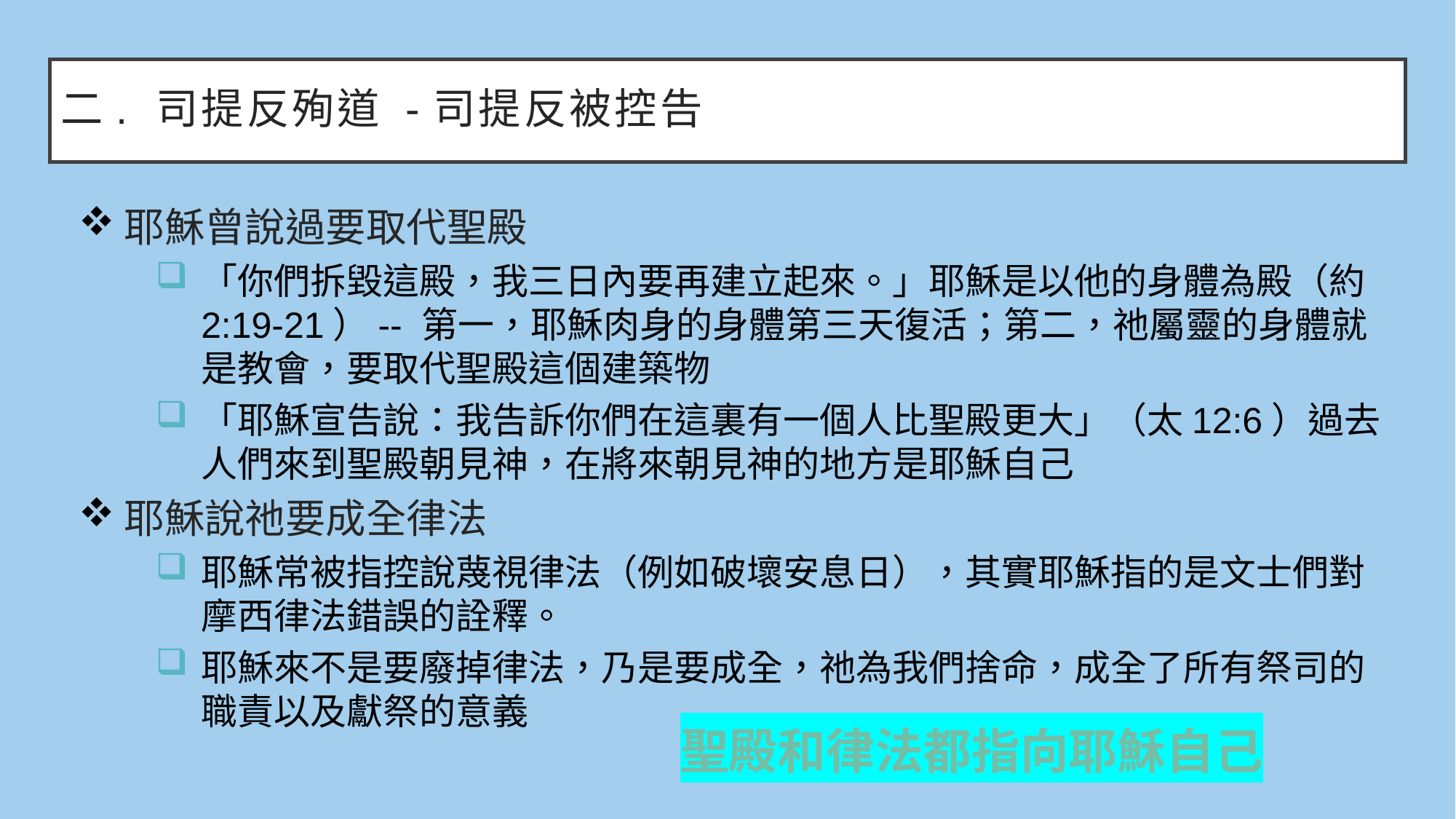

# 二. 司提反殉道 -司提反被控告
耶穌曾說過要取代聖殿
「你們拆毀這殿，我三日內要再建立起來。」耶穌是以他的身體為殿（約2:19-21）-- 第一，耶穌肉身的身體第三天復活；第二，祂屬靈的身體就是教會，要取代聖殿這個建築物
「耶穌宣告說：我告訴你們在這裏有一個人比聖殿更大」（太12:6）過去人們來到聖殿朝見神，在將來朝見神的地方是耶穌自己
耶穌說祂要成全律法
耶穌常被指控說蔑視律法（例如破壞安息日），其實耶穌指的是文士們對摩西律法錯誤的詮釋。
耶穌來不是要廢掉律法，乃是要成全，祂為我們捨命，成全了所有祭司的職責以及獻祭的意義

聖殿和律法都指向耶穌自己